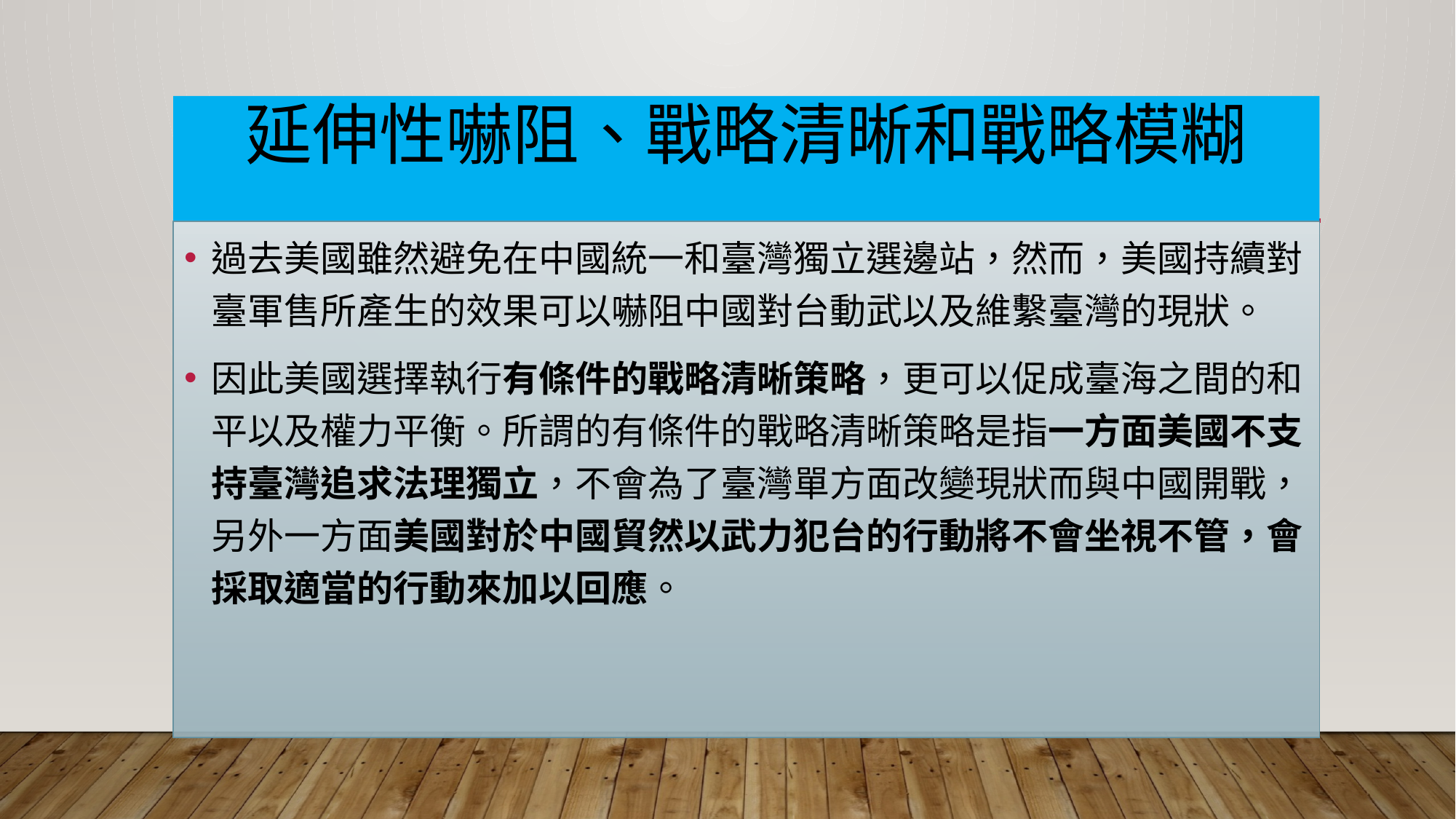

# 延伸性嚇阻、戰略清晰和戰略模糊
過去美國雖然避免在中國統一和臺灣獨立選邊站，然而，美國持續對臺軍售所產生的效果可以嚇阻中國對台動武以及維繫臺灣的現狀。
因此美國選擇執行有條件的戰略清晰策略，更可以促成臺海之間的和平以及權力平衡。所謂的有條件的戰略清晰策略是指一方面美國不支持臺灣追求法理獨立，不會為了臺灣單方面改變現狀而與中國開戰，另外一方面美國對於中國貿然以武力犯台的行動將不會坐視不管，會採取適當的行動來加以回應。